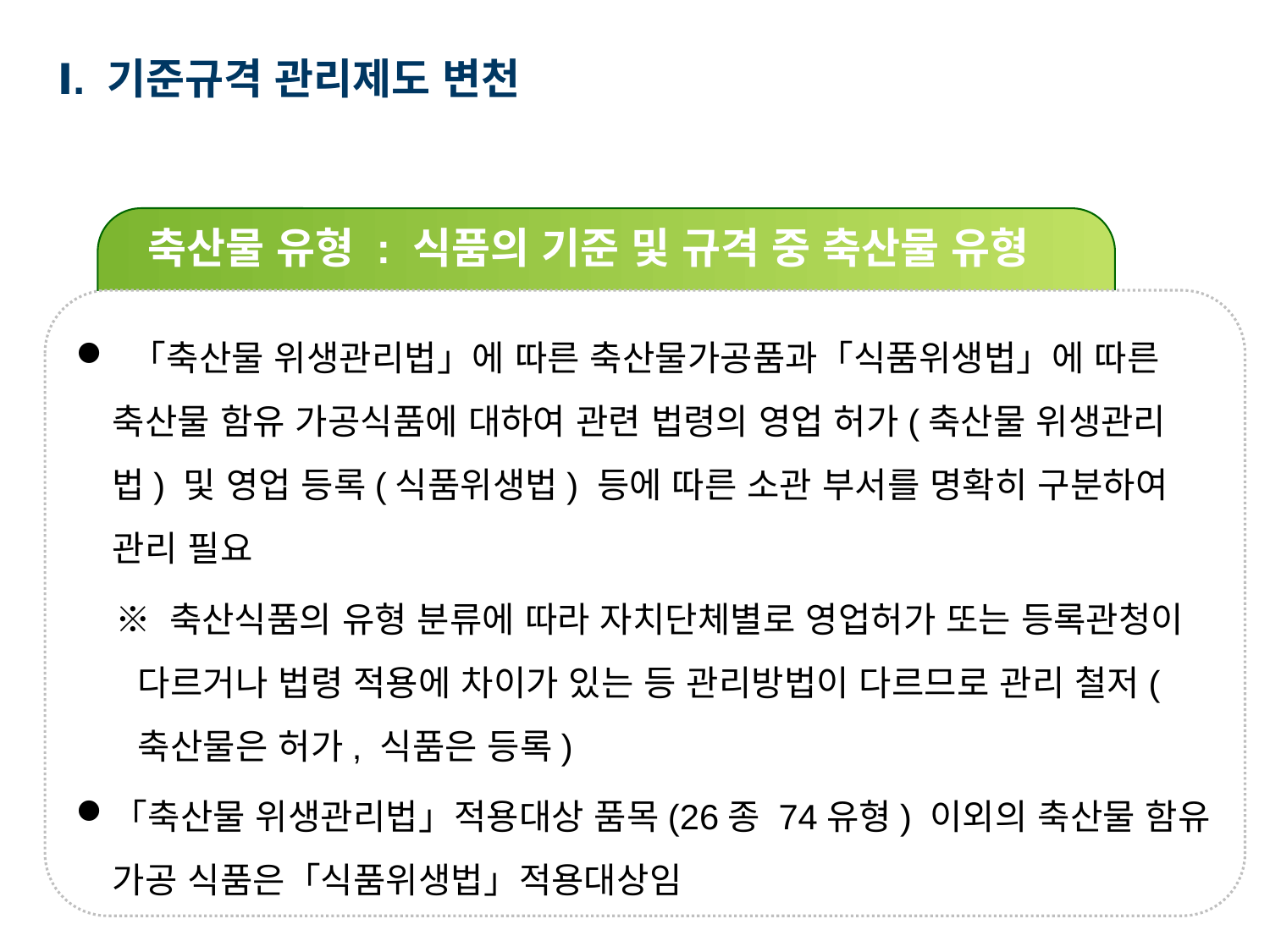

Ⅰ. 기준규격 관리제도 변천
축산물 유형 : 식품의 기준 및 규격 중 축산물 유형
 「축산물 위생관리법」에 따른 축산물가공품과「식품위생법」에 따른 축산물 함유 가공식품에 대하여 관련 법령의 영업 허가(축산물 위생관리법) 및 영업 등록(식품위생법) 등에 따른 소관 부서를 명확히 구분하여 관리 필요
    ※ 축산식품의 유형 분류에 따라 자치단체별로 영업허가 또는 등록관청이 다르거나 법령 적용에 차이가 있는 등 관리방법이 다르므로 관리 철저(축산물은 허가, 식품은 등록)
「축산물 위생관리법」적용대상 품목(26종 74유형) 이외의 축산물 함유 가공 식품은「식품위생법」적용대상임